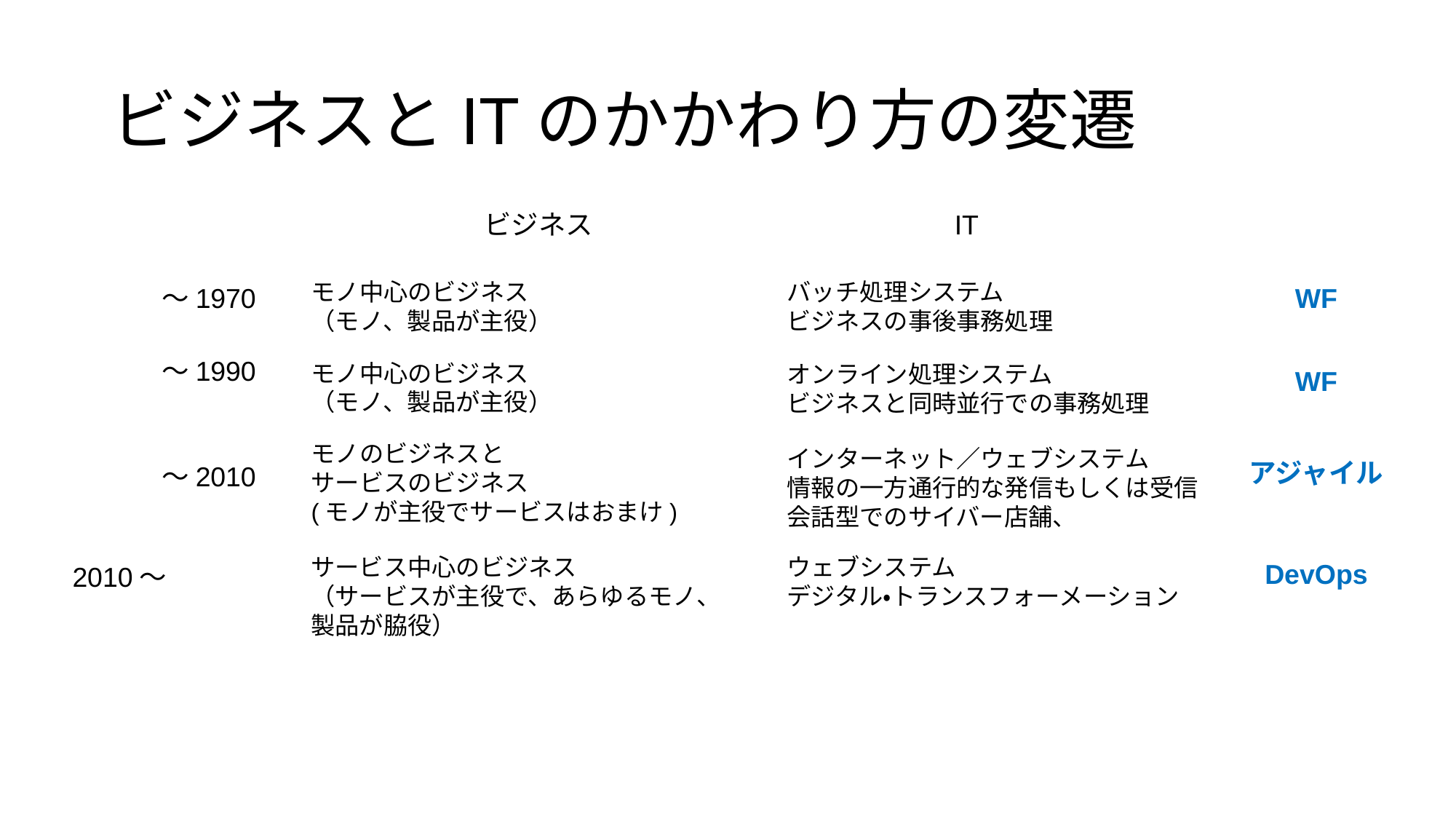

# ビジネスとITのかかわり方の変遷
ビジネス
IT
モノ中心のビジネス
（モノ、製品が主役）
バッチ処理システム
ビジネスの事後事務処理
～1970
WF
～1990
モノ中心のビジネス
（モノ、製品が主役）
オンライン処理システム
ビジネスと同時並行での事務処理
WF
モノのビジネスと
サービスのビジネス
(モノが主役でサービスはおまけ)
インターネット／ウェブシステム
情報の一方通行的な発信もしくは受信
会話型でのサイバー店舗、
アジャイル
～2010
サービス中心のビジネス
（サービスが主役で、あらゆるモノ、製品が脇役）
ウェブシステム
デジタル・トランスフォーメーション
DevOps
2010～